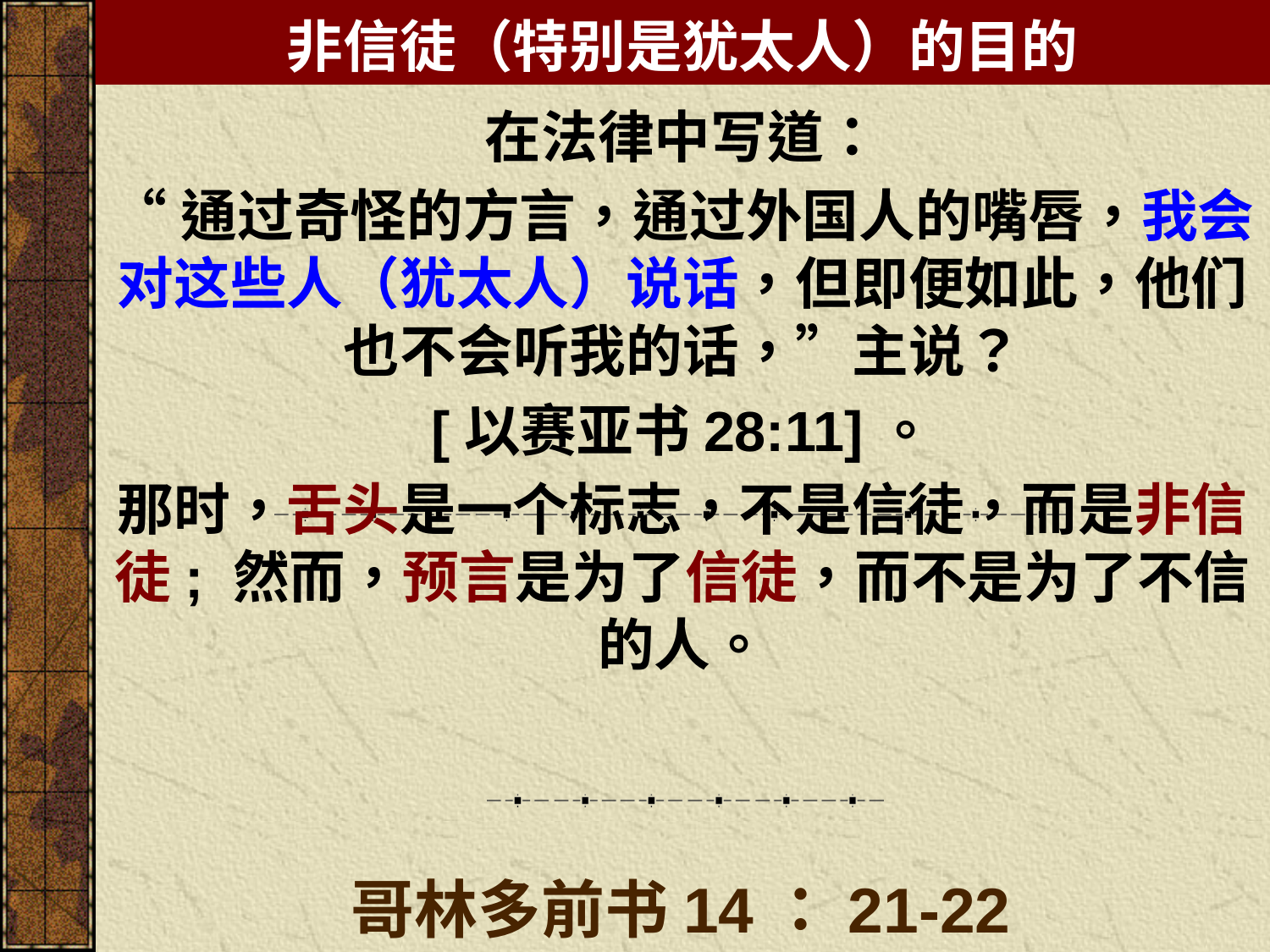

非信徒（特别是犹太人）的目的
在法律中写道：
“通过奇怪的方言，通过外国人的嘴唇，我会对这些人（犹太人）说话，但即便如此，他们也不会听我的话，”主说？
[以赛亚书28:11]。
那时，舌头是一个标志，不是信徒，而是非信徒; 然而，预言是为了信徒，而不是为了不信的人。
哥林多前书14：21-22